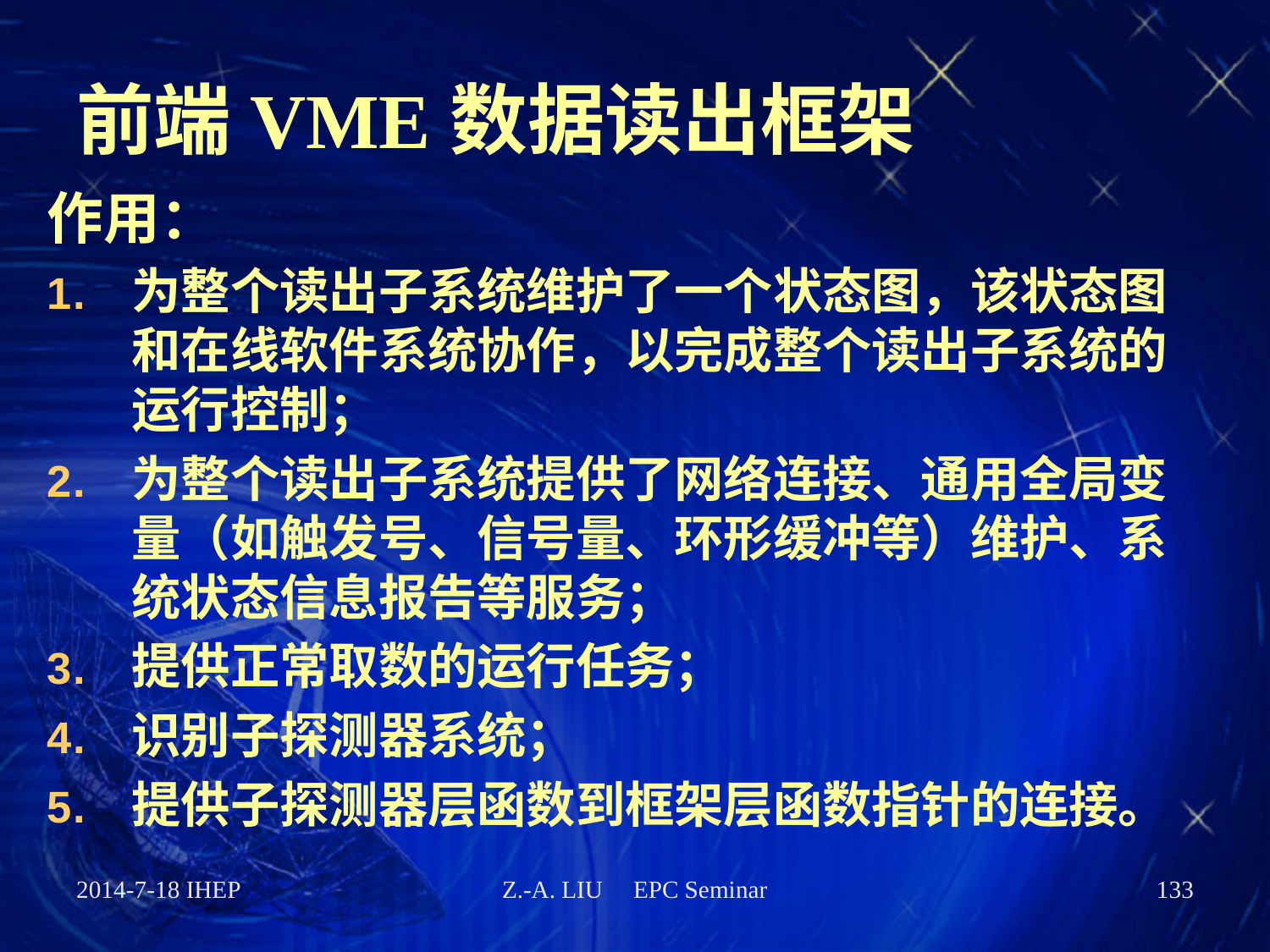

# 前端VME数据读出框架
作用：
为整个读出子系统维护了一个状态图，该状态图和在线软件系统协作，以完成整个读出子系统的运行控制；
为整个读出子系统提供了网络连接、通用全局变量（如触发号、信号量、环形缓冲等）维护、系统状态信息报告等服务；
提供正常取数的运行任务；
识别子探测器系统；
提供子探测器层函数到框架层函数指针的连接。

2014-7-18 IHEP
Z.-A. LIU     EPC Seminar
133